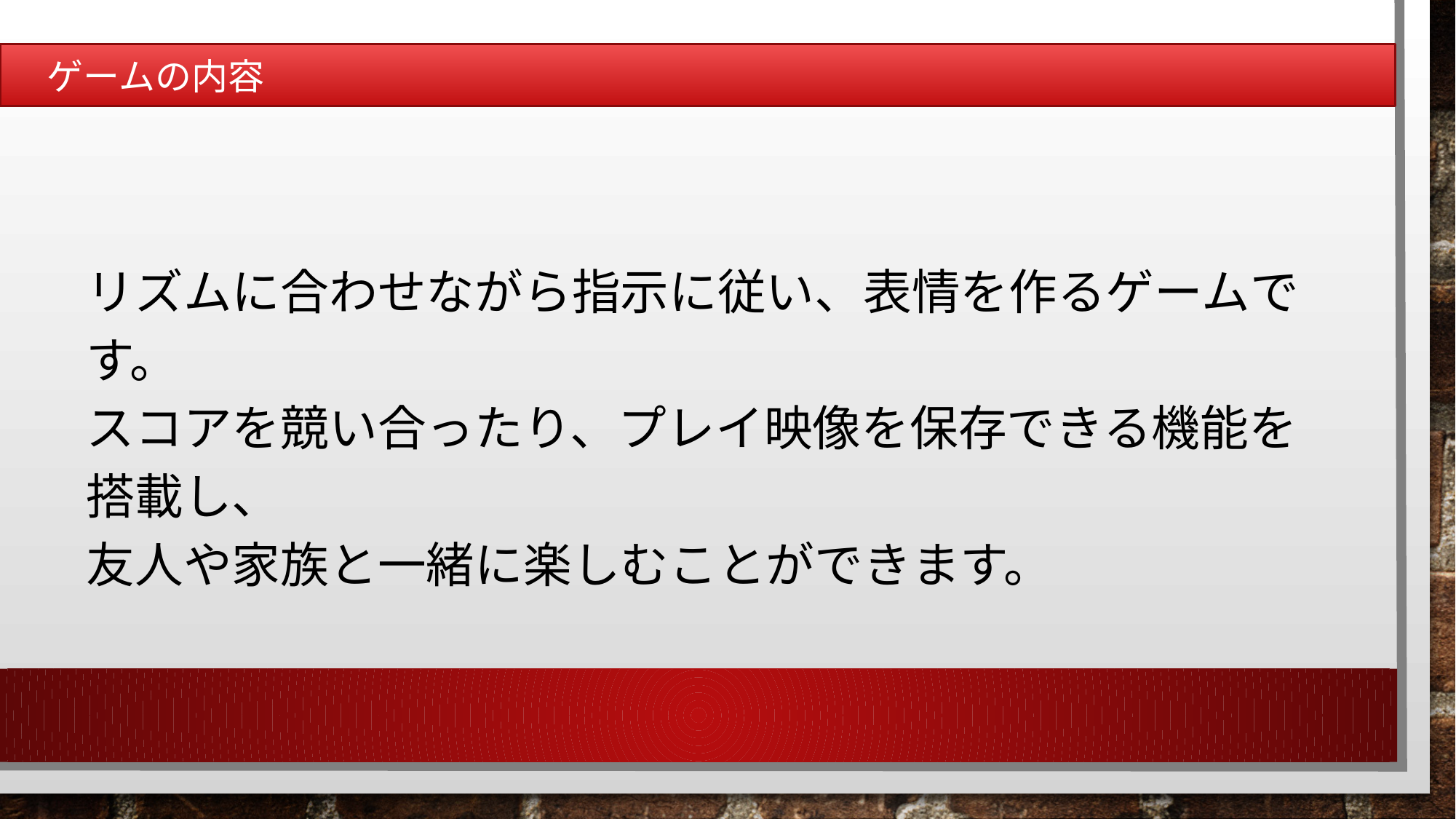

ゲームの内容
リズムに合わせながら指示に従い、表情を作るゲームです。
スコアを競い合ったり、プレイ映像を保存できる機能を搭載し、
友人や家族と一緒に楽しむことができます。